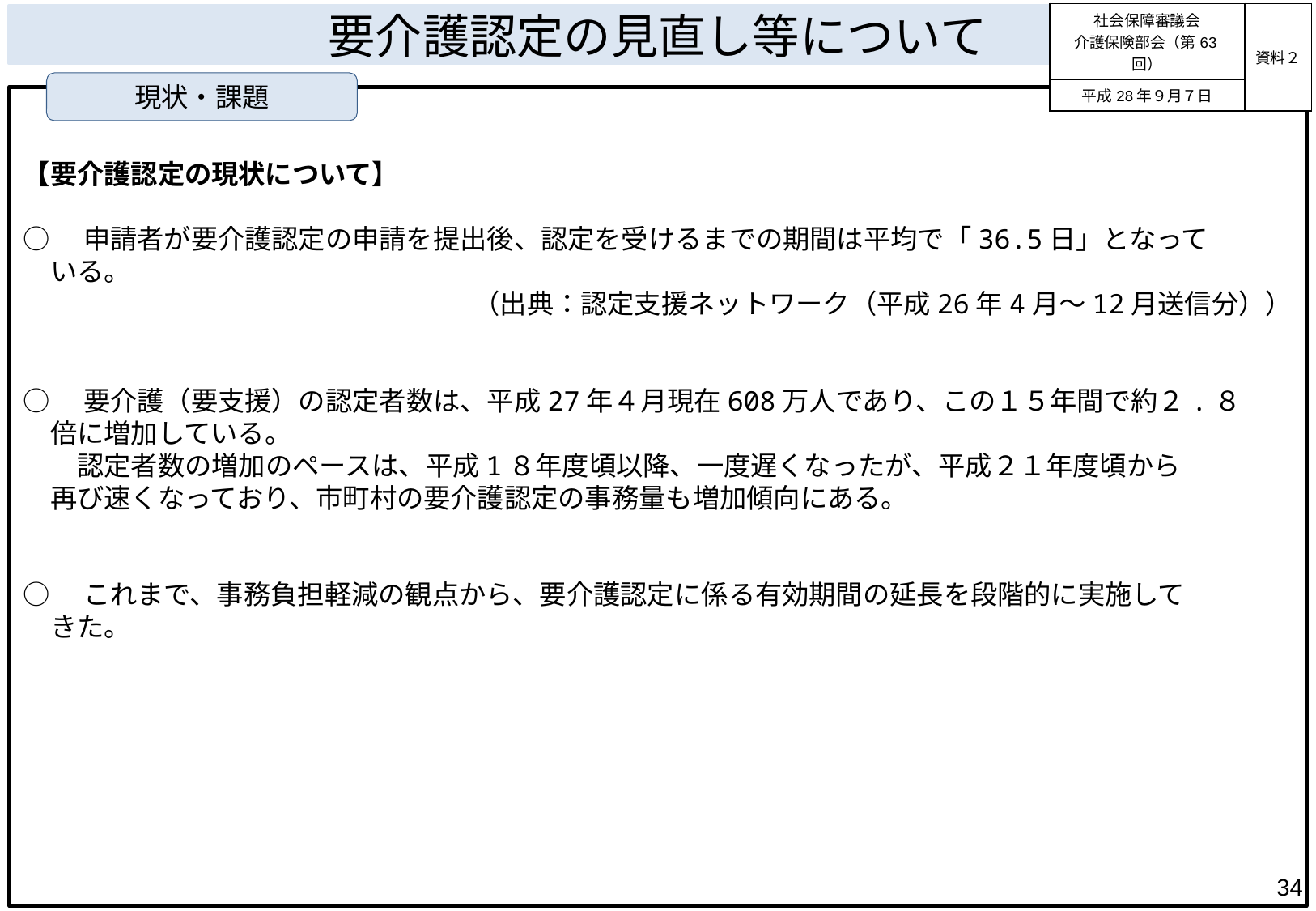

| 社会保障審議会 介護保険部会（第63回） | 資料２ |
| --- | --- |
| 平成28年９月７日 |  |
要介護認定の見直し等について
現状・課題

【要介護認定の現状について】

○　申請者が要介護認定の申請を提出後、認定を受けるまでの期間は平均で「36.5日」となって
　いる。
　　（出典：認定支援ネットワーク（平成26年4月～12月送信分））

○　要介護（要支援）の認定者数は、平成27年４月現在608万人であり、この１５年間で約２.８
　倍に増加している。
　　認定者数の増加のペースは、平成1８年度頃以降、一度遅くなったが、平成２１年度頃から
　再び速くなっており、市町村の要介護認定の事務量も増加傾向にある。

○　これまで、事務負担軽減の観点から、要介護認定に係る有効期間の延長を段階的に実施して
　きた。
34